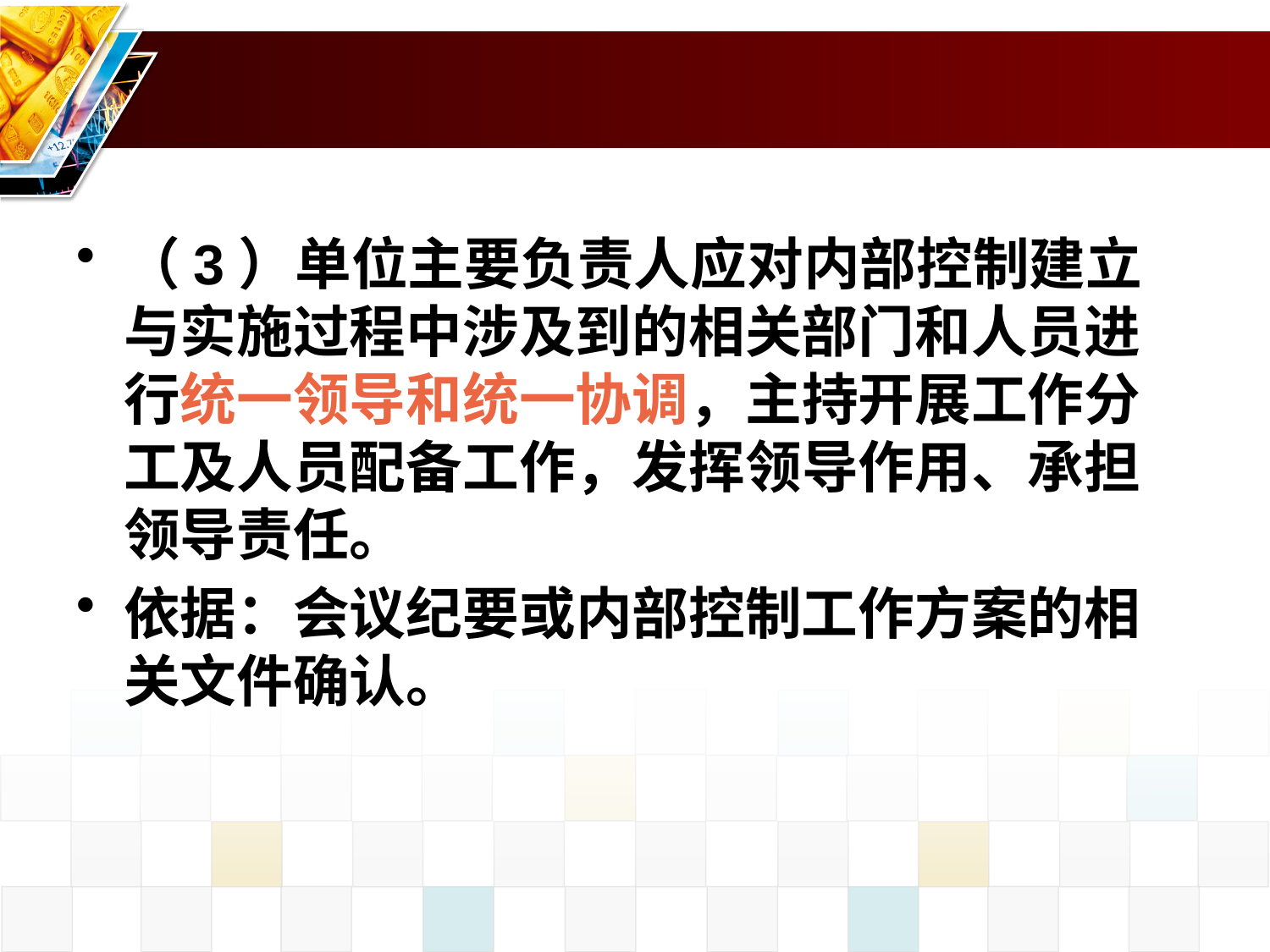

#
（3）单位主要负责人应对内部控制建立与实施过程中涉及到的相关部门和人员进行统一领导和统一协调，主持开展工作分工及人员配备工作，发挥领导作用、承担领导责任。
依据：会议纪要或内部控制工作方案的相关文件确认。